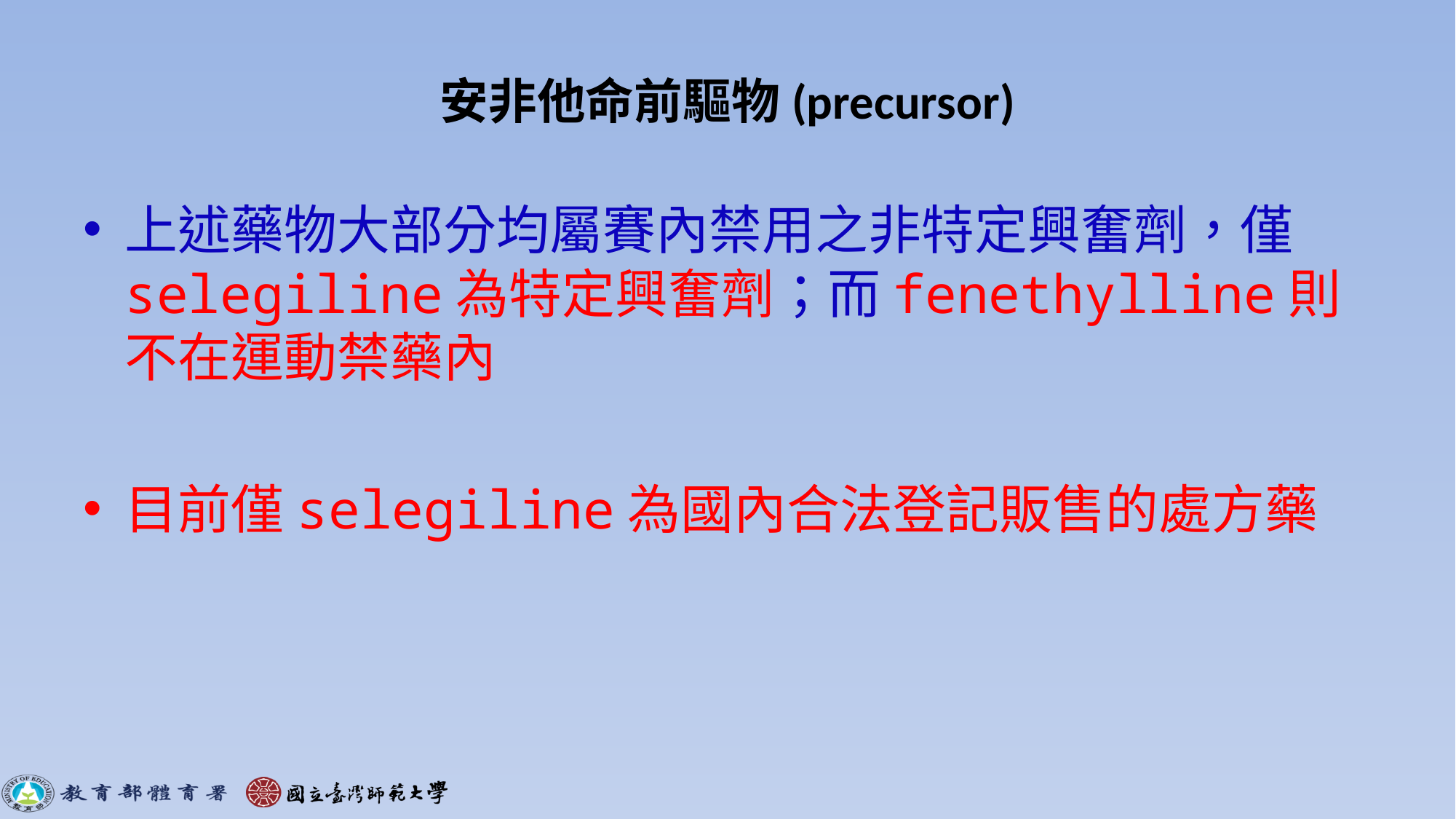

# 安非他命前驅物(precursor)
上述藥物大部分均屬賽內禁用之非特定興奮劑，僅selegiline為特定興奮劑；而fenethylline則不在運動禁藥內

目前僅selegiline為國內合法登記販售的處方藥